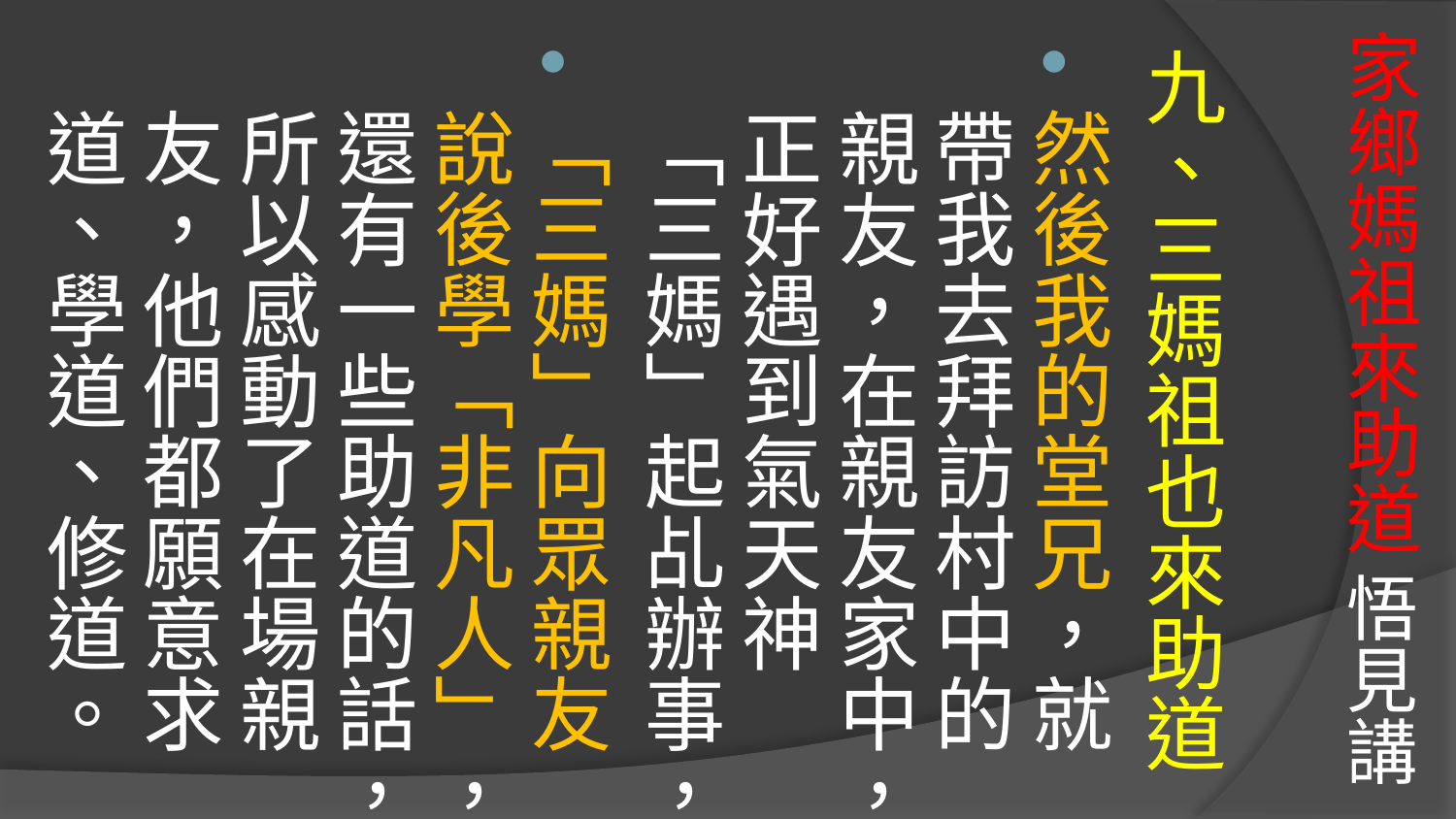

# 家鄉媽祖來助道 悟見講
九、三媽祖也來助道
然後我的堂兄，就帶我去拜訪村中的親友，在親友家中，正好遇到氣天神「三媽」起乩辦事，
「三媽」向眾親友說後學「非凡人」，還有一些助道的話，所以感動了在場親友，他們都願意求道、學道、修道。